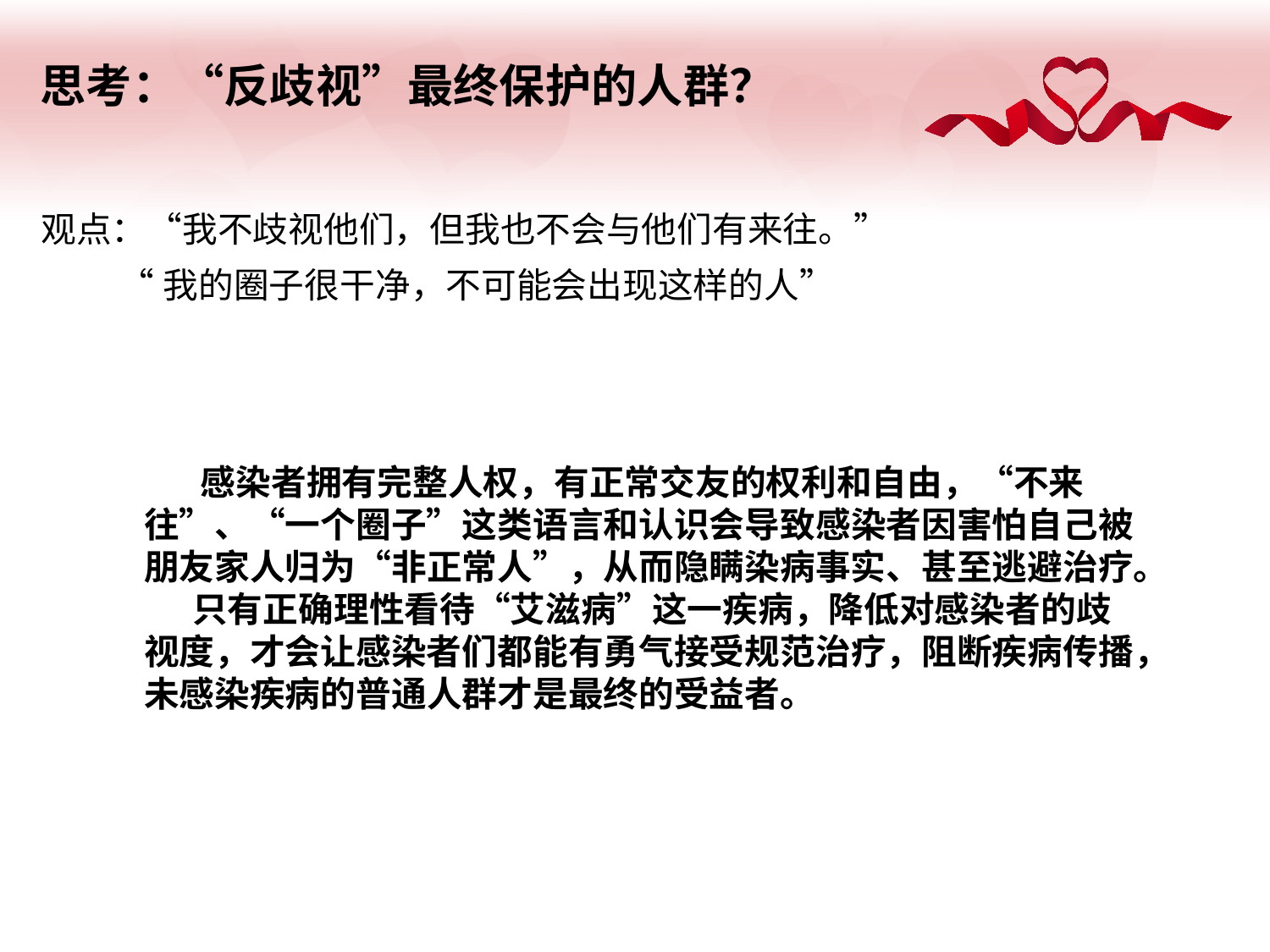

# 思考：“反歧视”最终保护的人群？
观点：“我不歧视他们，但我也不会与他们有来往。”
          “我的圈子很干净，不可能会出现这样的人”
      感染者拥有完整人权，有正常交友的权利和自由，“不来往”、“一个圈子”这类语言和认识会导致感染者因害怕自己被朋友家人归为“非正常人”，从而隐瞒染病事实、甚至逃避治疗。
     只有正确理性看待“艾滋病”这一疾病，降低对感染者的歧视度，才会让感染者们都能有勇气接受规范治疗，阻断疾病传播，未感染疾病的普通人群才是最终的受益者。